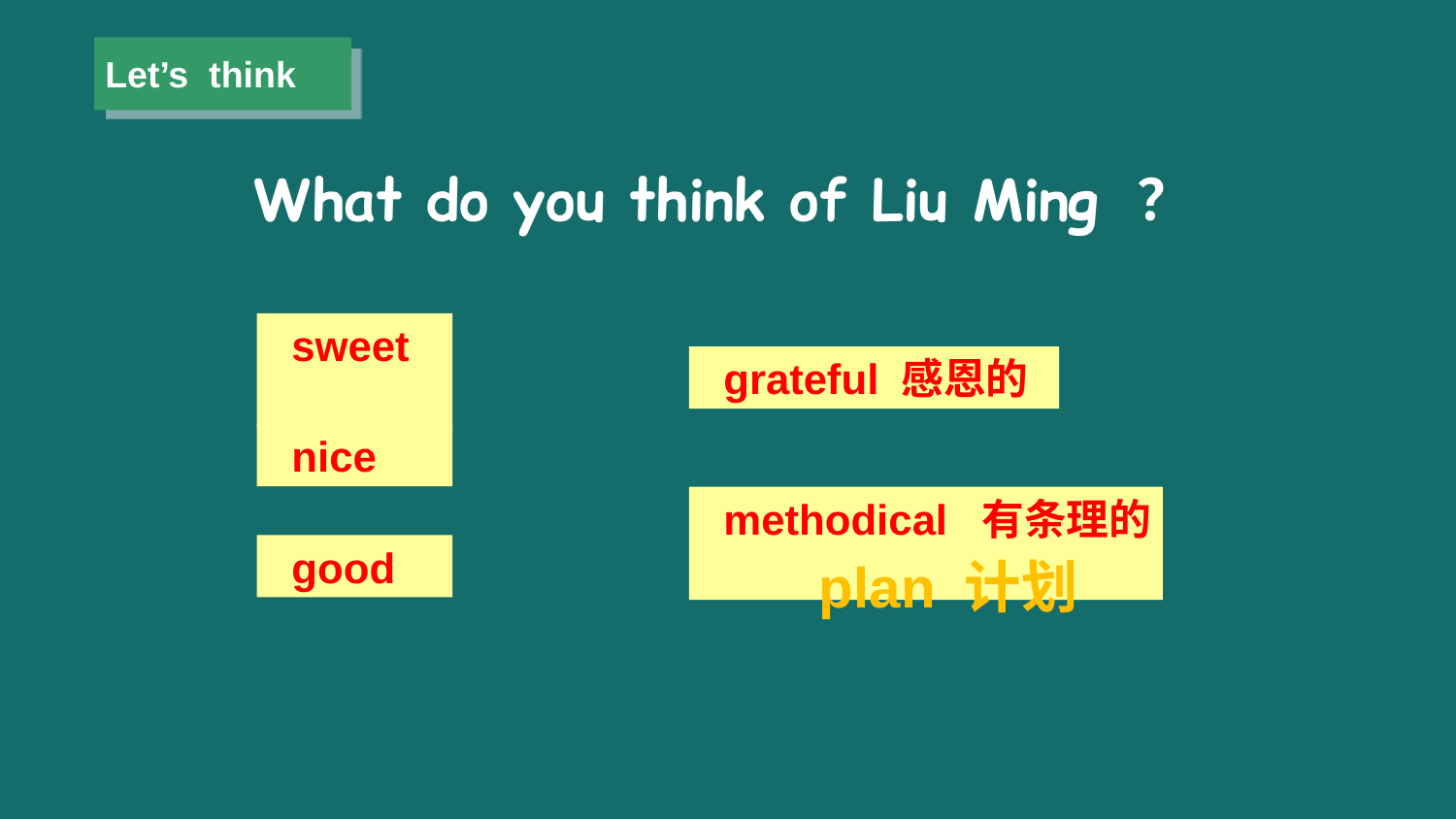

Let’s  think
What do you think of Liu Ming ？
  sweet
  grateful 感恩的
  nice
  methodical  有条理的
  good
plan 计划